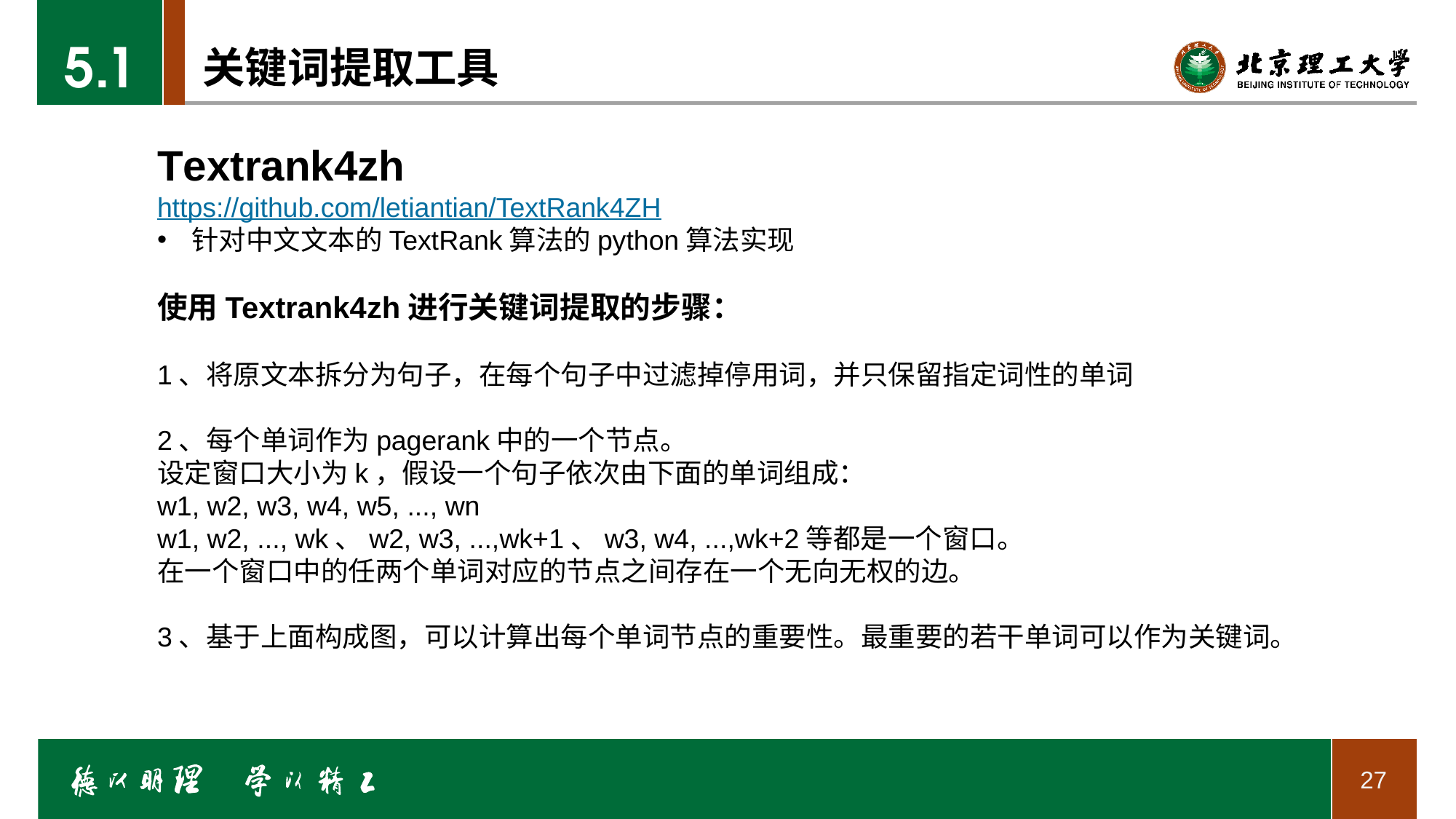

5.1
# 关键词提取工具
Textrank4zh
https://github.com/letiantian/TextRank4ZH
针对中文文本的TextRank算法的python算法实现

使用Textrank4zh进行关键词提取的步骤：

1、将原文本拆分为句子，在每个句子中过滤掉停用词，并只保留指定词性的单词

2、每个单词作为pagerank中的一个节点。
设定窗口大小为k，假设一个句子依次由下面的单词组成：
w1, w2, w3, w4, w5, ..., wn
w1, w2, ..., wk、w2, w3, ...,wk+1、w3, w4, ...,wk+2等都是一个窗口。
在一个窗口中的任两个单词对应的节点之间存在一个无向无权的边。

3、基于上面构成图，可以计算出每个单词节点的重要性。最重要的若干单词可以作为关键词。